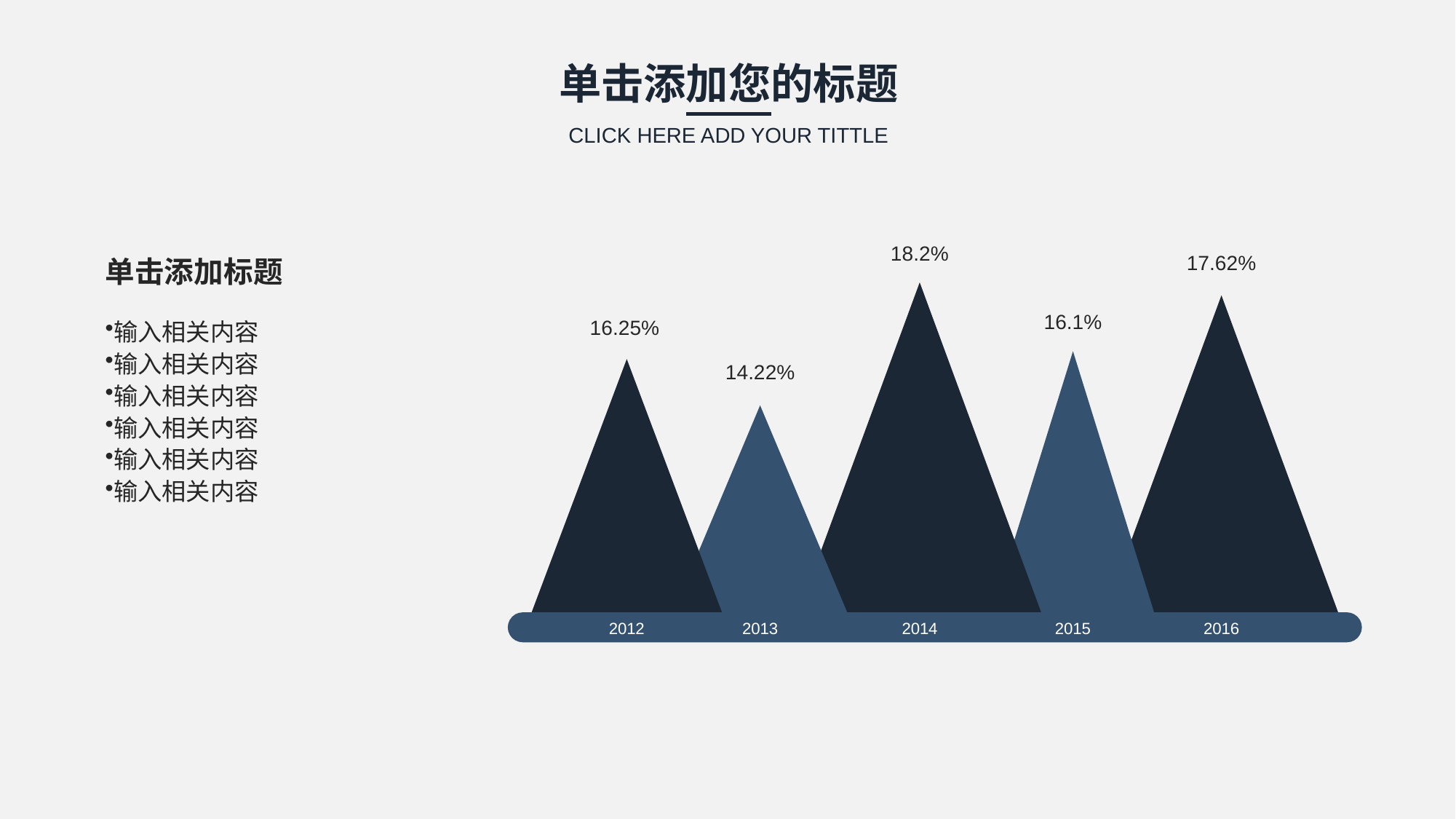

单击添加您的标题
CLICK HERE ADD YOUR TITTLE
18.2%
单击添加标题
17.62%

16.1%
输入相关内容
输入相关内容
输入相关内容
输入相关内容
输入相关内容
输入相关内容
16.25%

14.22%

2016
2012
2013
2014
2015